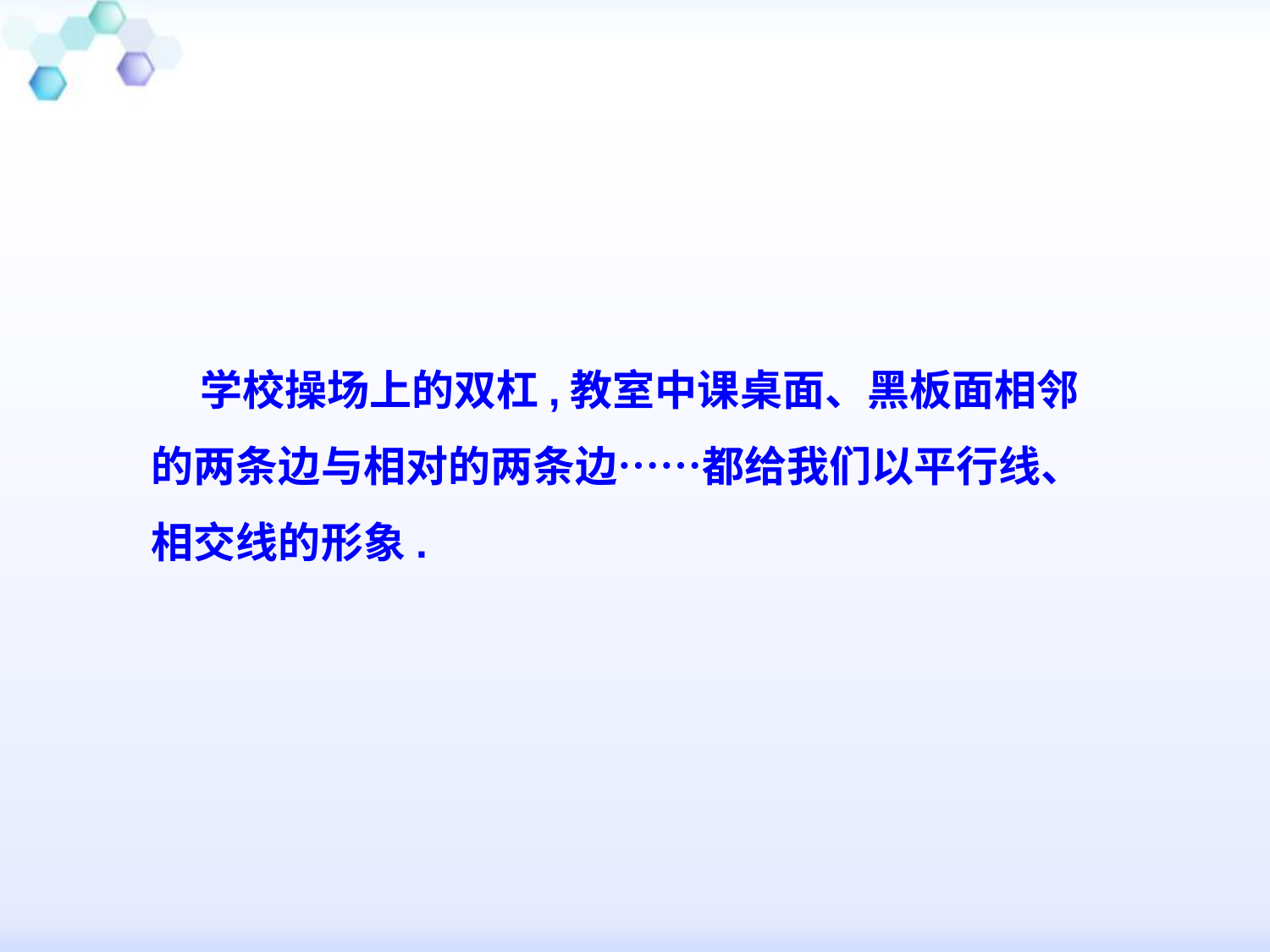

学校操场上的双杠,教室中课桌面、黑板面相邻的两条边与相对的两条边……都给我们以平行线、相交线的形象.